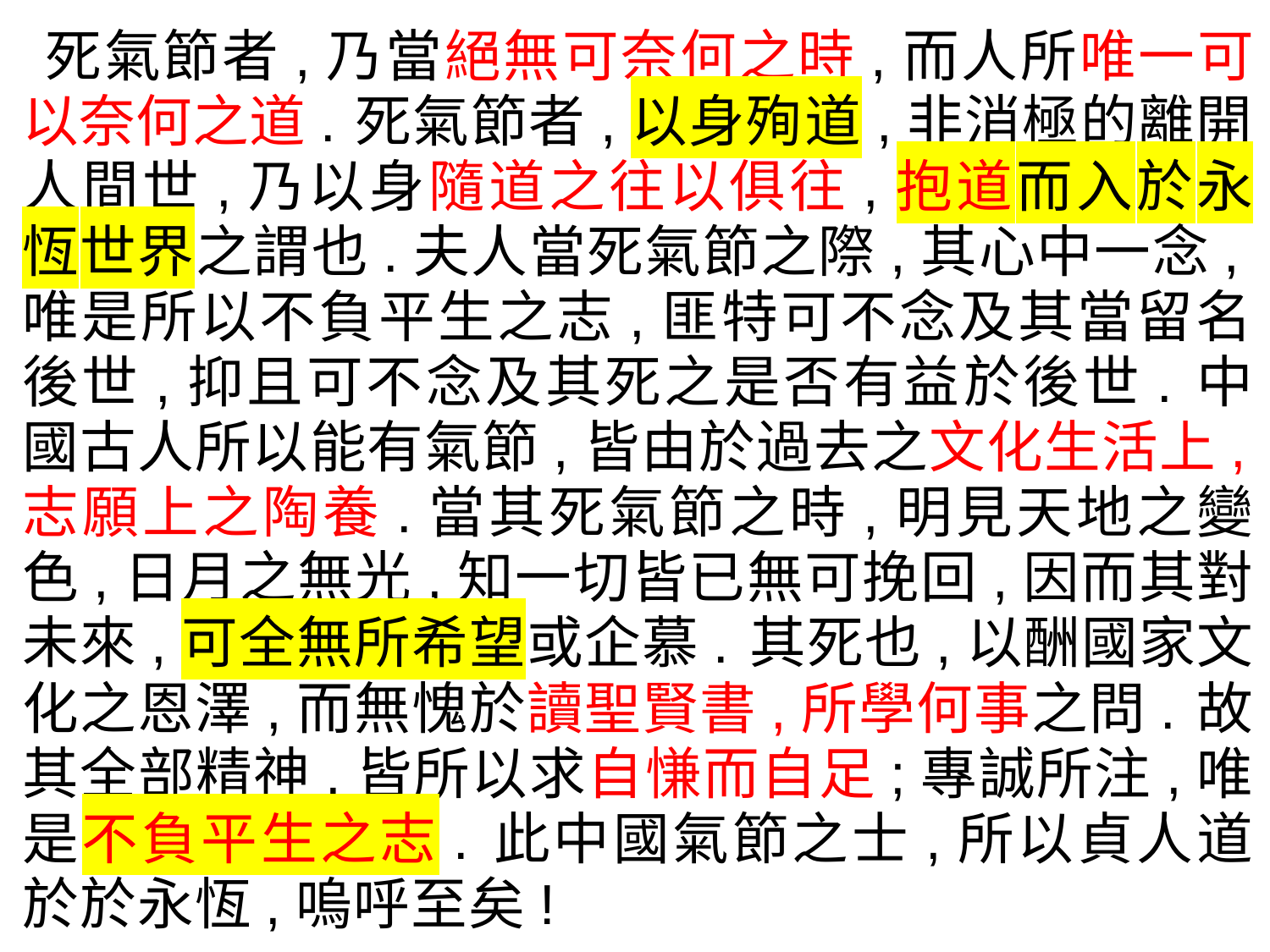

死氣節者,乃當絕無可奈何之時,而人所唯一可以奈何之道. 死氣節者,以身殉道,非消極的離開人間世,乃以身隨道之往以俱往,抱道而入於永恆世界之謂也.夫人當死氣節之際,其心中一念,唯是所以不負平生之志,匪特可不念及其當留名後世,抑且可不念及其死之是否有益於後世. 中國古人所以能有氣節,皆由於過去之文化生活上,志願上之陶養.當其死氣節之時,明見天地之變色,日月之無光,知一切皆已無可挽回,因而其對未來,可全無所希望或企慕. 其死也,以酬國家文化之恩澤,而無愧於讀聖賢書,所學何事之問. 故其全部精神,皆所以求自慊而自足;專誠所注,唯是不負平生之志. 此中國氣節之士,所以貞人道於於永恆,嗚呼至矣!
            (徐錦堯《正視人生的信仰》:唐君毅.中國文化之精神價值)